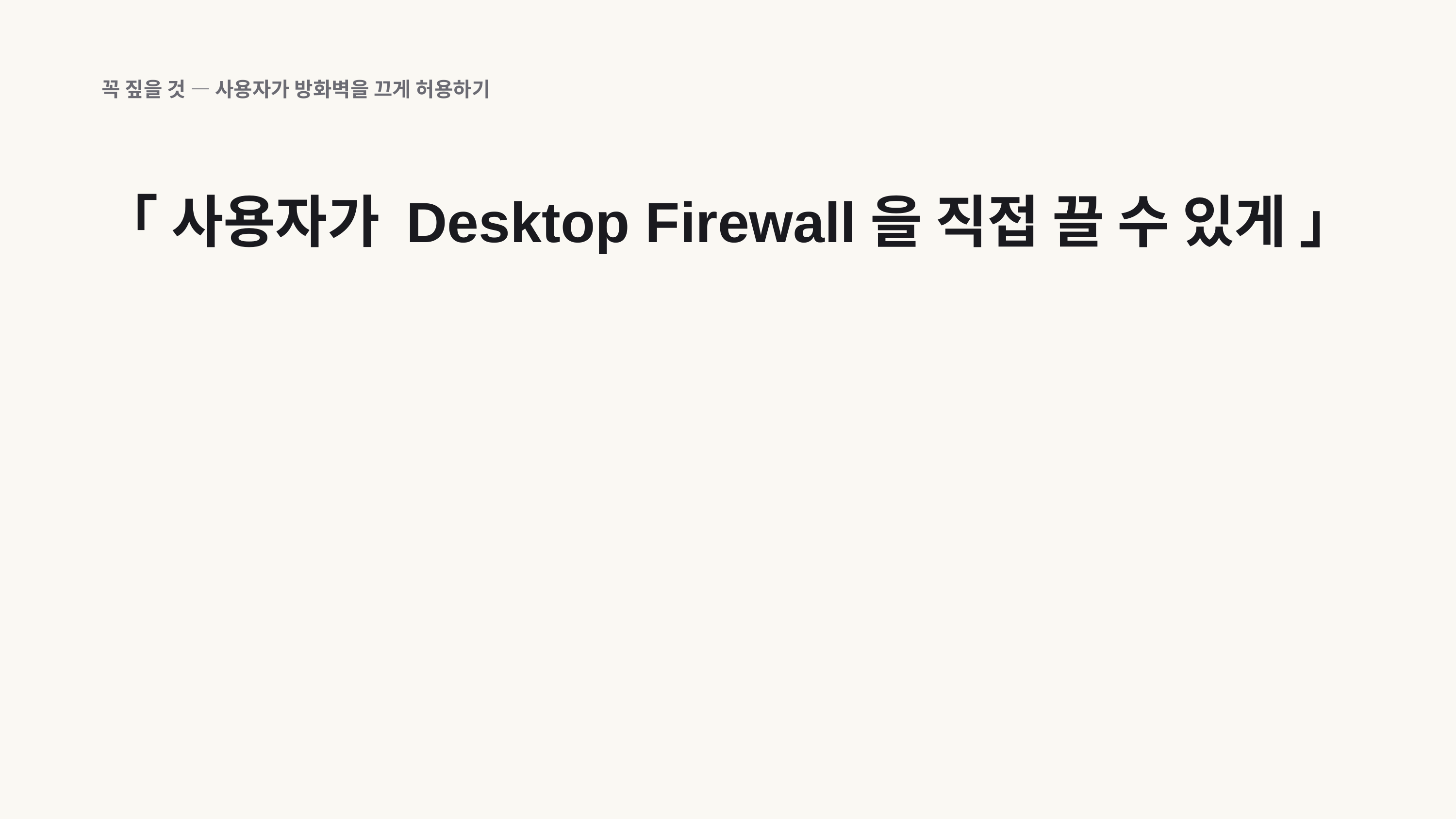

꼭 짚을 것 — 사용자가 방화벽을 끄게 허용하기
「 사용자가 Desktop Firewall을 직접 끌 수 있게 」